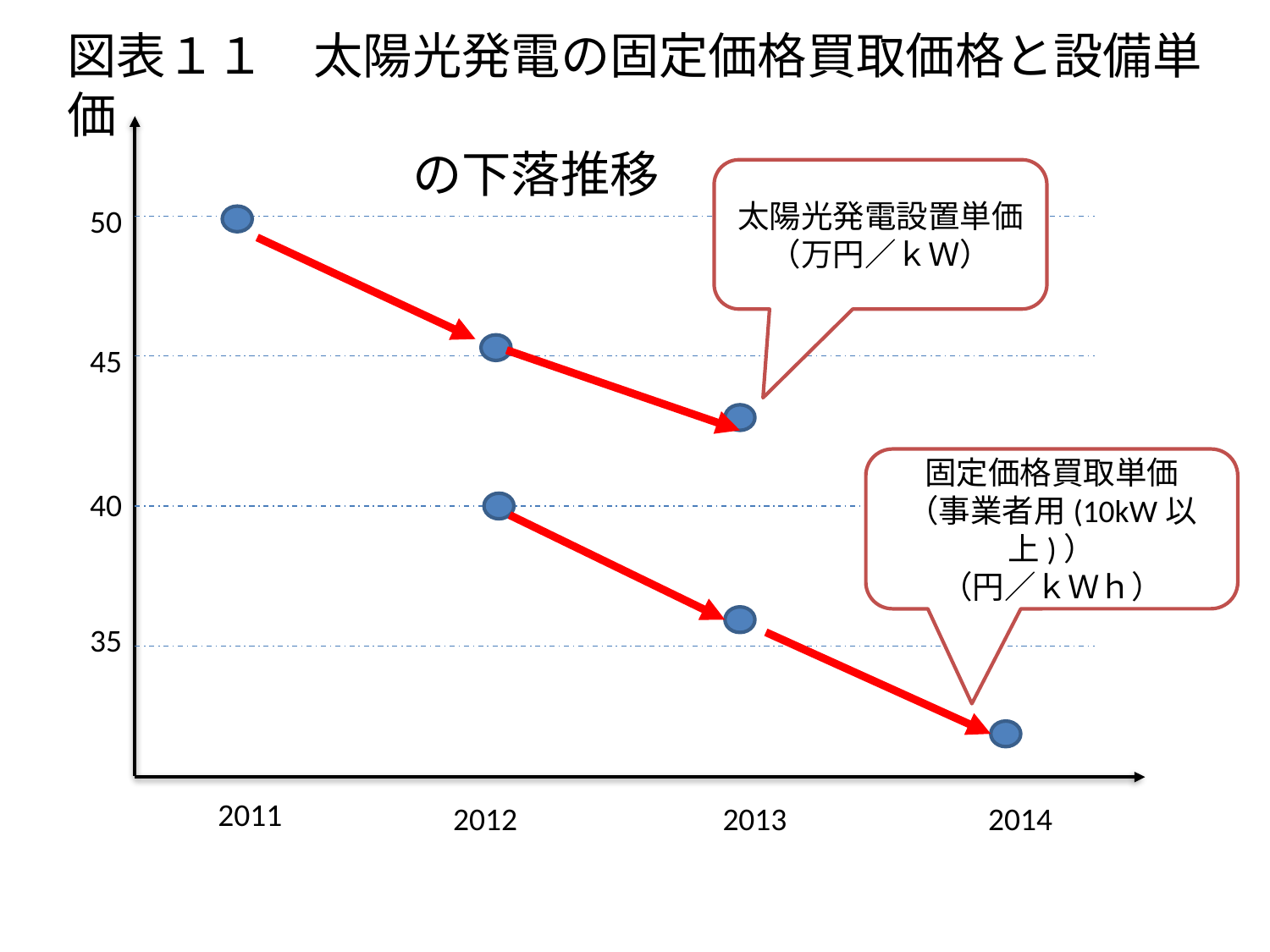

図表１１　太陽光発電の固定価格買取価格と設備単価
　　　　　　　の下落推移
太陽光発電設置単価
（万円／ｋＷ）
50

45

固定価格買取単価
（事業者用(10kW以上)）
（円／ｋＷｈ）
40

35

2011
2012
2013
2014